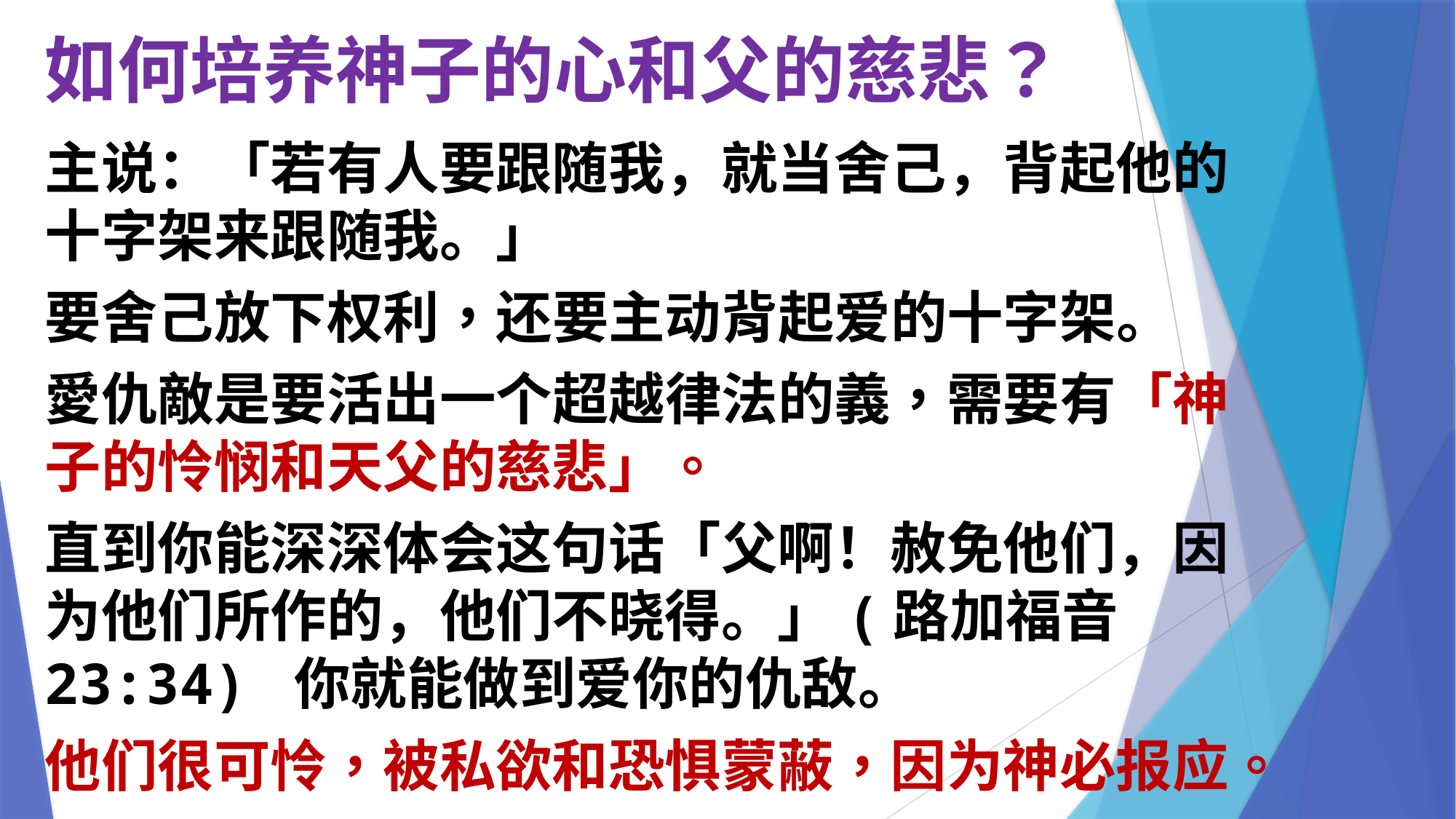

# 如何培养神子的心和父的慈悲？
主说：「若有人要跟随我，就当舍己，背起他的十字架来跟随我。」
要舍己放下权利，还要主动背起爱的十字架。
愛仇敵是要活出一个超越律法的義，需要有「神子的怜悯和天父的慈悲」。
直到你能深深体会这句话「父啊！赦免他们，因为他们所作的，他们不晓得。」(路加福音23:34) 你就能做到爱你的仇敌。
他们很可怜，被私欲和恐惧蒙蔽，因为神必报应。